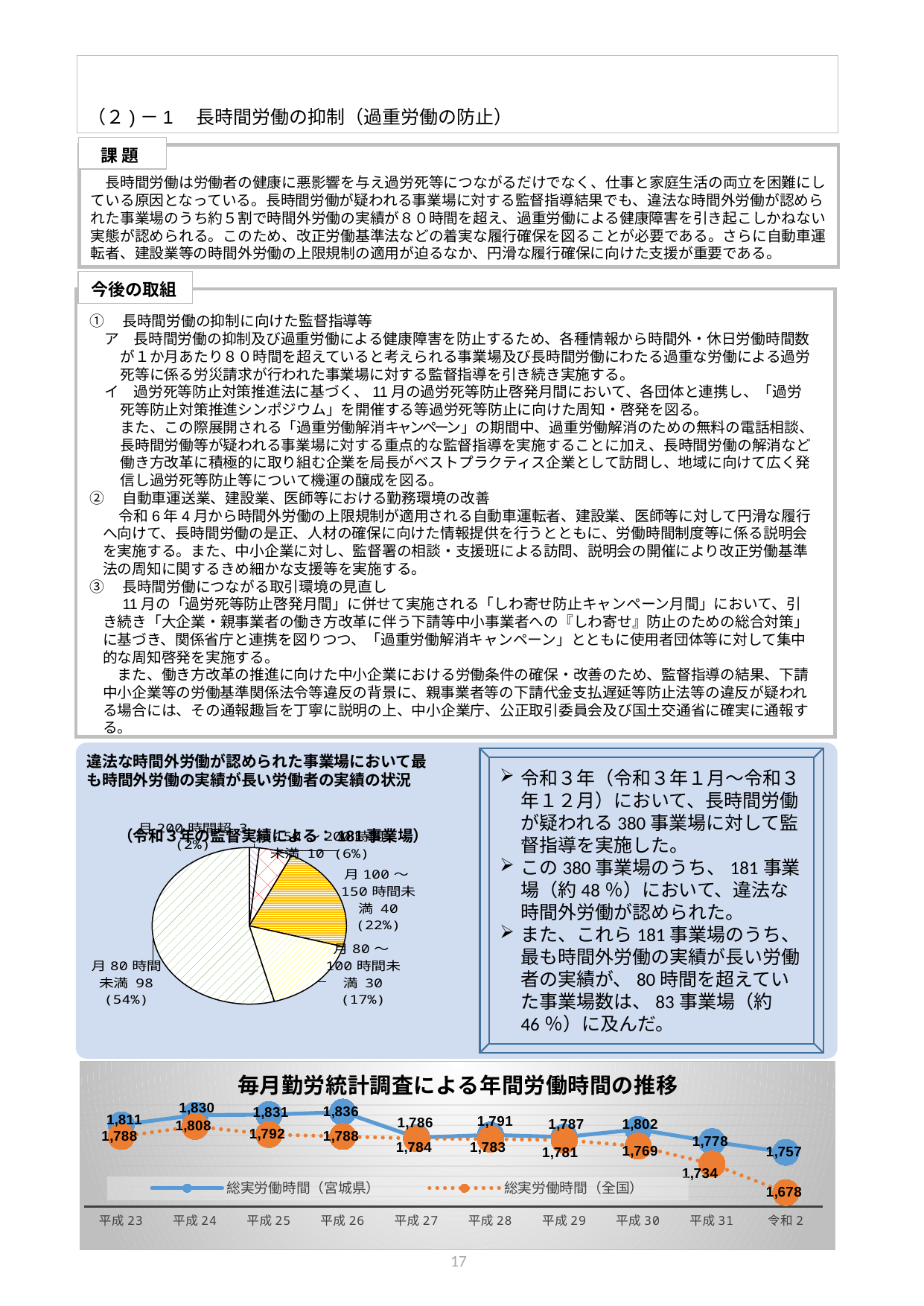

（２)－1　長時間労働の抑制（過重労働の防止）

課 題

　長時間労働は労働者の健康に悪影響を与え過労死等につながるだけでなく、仕事と家庭生活の両立を困難にしている原因となっている。長時間労働が疑われる事業場に対する監督指導結果でも、違法な時間外労働が認められた事業場のうち約５割で時間外労働の実績が８０時間を超え、過重労働による健康障害を引き起こしかねない実態が認められる。このため、改正労働基準法などの着実な履行確保を図ることが必要である。さらに自動車運転者、建設業等の時間外労働の上限規制の適用が迫るなか、円滑な履行確保に向けた支援が重要である。
あ
今後の取組

①　長時間労働の抑制に向けた監督指導等
　ア　長時間労働の抑制及び過重労働による健康障害を防止するため、各種情報から時間外・休日労働時間数が１か月あたり８０時間を超えていると考えられる事業場及び長時間労働にわたる過重な労働による過労死等に係る労災請求が行われた事業場に対する監督指導を引き続き実施する。
　イ　過労死等防止対策推進法に基づく、11月の過労死等防止啓発月間において、各団体と連携し、「過労死等防止対策推進シンポジウム」を開催する等過労死等防止に向けた周知・啓発を図る。
また、この際展開される「過重労働解消キャンペーン」の期間中、過重労働解消のための無料の電話相談、長時間労働等が疑われる事業場に対する重点的な監督指導を実施することに加え、長時間労働の解消など働き方改革に積極的に取り組む企業を局長がベストプラクティス企業として訪問し、地域に向けて広く発信し過労死等防止等について機運の醸成を図る。
②　自動車運送業、建設業、医師等における勤務環境の改善
　　令和6年4月から時間外労働の上限規制が適用される自動車運転者、建設業、医師等に対して円滑な履行へ向けて、長時間労働の是正、人材の確保に向けた情報提供を行うとともに、労働時間制度等に係る説明会を実施する。また、中小企業に対し、監督署の相談・支援班による訪問、説明会の開催により改正労働基準法の周知に関するきめ細かな支援等を実施する。
③　長時間労働につながる取引環境の見直し
　　11月の「過労死等防止啓発月間」に併せて実施される「しわ寄せ防止キャンペーン月間」において、引き続き「大企業・親事業者の働き方改革に伴う下請等中小事業者への『しわ寄せ』防止のための総合対策」に基づき、関係省庁と連携を図りつつ、「過重労働解消キャンペーン」とともに使用者団体等に対して集中的な周知啓発を実施する。
　また、働き方改革の推進に向けた中小企業における労働条件の確保・改善のため、監督指導の結果、下請中小企業等の労働基準関係法令等違反の背景に、親事業者等の下請代金支払遅延等防止法等の違反が疑われる場合には、その通報趣旨を丁寧に説明の上、中小企業庁、公正取引委員会及び国土交通省に確実に通報する。

違法な時間外労働が認められた事業場において最も時間外労働の実績が長い労働者の実績の状況
　　（令和３年の監督実績による：181事業場）

### Chart

| Category |
|---|
令和３年（令和３年１月～令和３年１２月）において、長時間労働が疑われる380事業場に対して監督指導を実施した。
この380事業場のうち、181事業場（約48％）において、違法な時間外労働が認められた。
また、これら181事業場のうち、最も時間外労働の実績が長い労働者の実績が、80時間を超えていた事業場数は、83事業場（約46％）に及んだ。

### Chart

| Category | 列1 | 列2 |
|---|---|---|
| 月200時間超 | 3.0 | None |
| 月150～200時間未満 | 10.0 | None |
| 月100～150時間未満 | 40.0 | None |
| 月80～100時間未満 | 30.0 | None |
| 月80時間未満 | 98.0 | None |

### Chart: 毎月勤労統計調査による年間労働時間の推移

| Category | 総実労働時間（宮城県） | 総実労働時間（全国） |
|---|---|---|
| 平成23 | 1811.0 | 1788.0 |
| 平成24 | 1830.0 | 1808.0 |
| 平成25 | 1831.0 | 1792.0 |
| 平成26 | 1836.0 | 1788.0 |
| 平成27 | 1786.0 | 1784.0 |
| 平成28 | 1791.0 | 1783.0 |
| 平成29 | 1787.0 | 1781.0 |
| 平成30 | 1802.0 | 1769.0 |
| 平成31 | 1778.0 | 1734.0 |
| 令和2 | 1757.0 | 1678.0 |
17